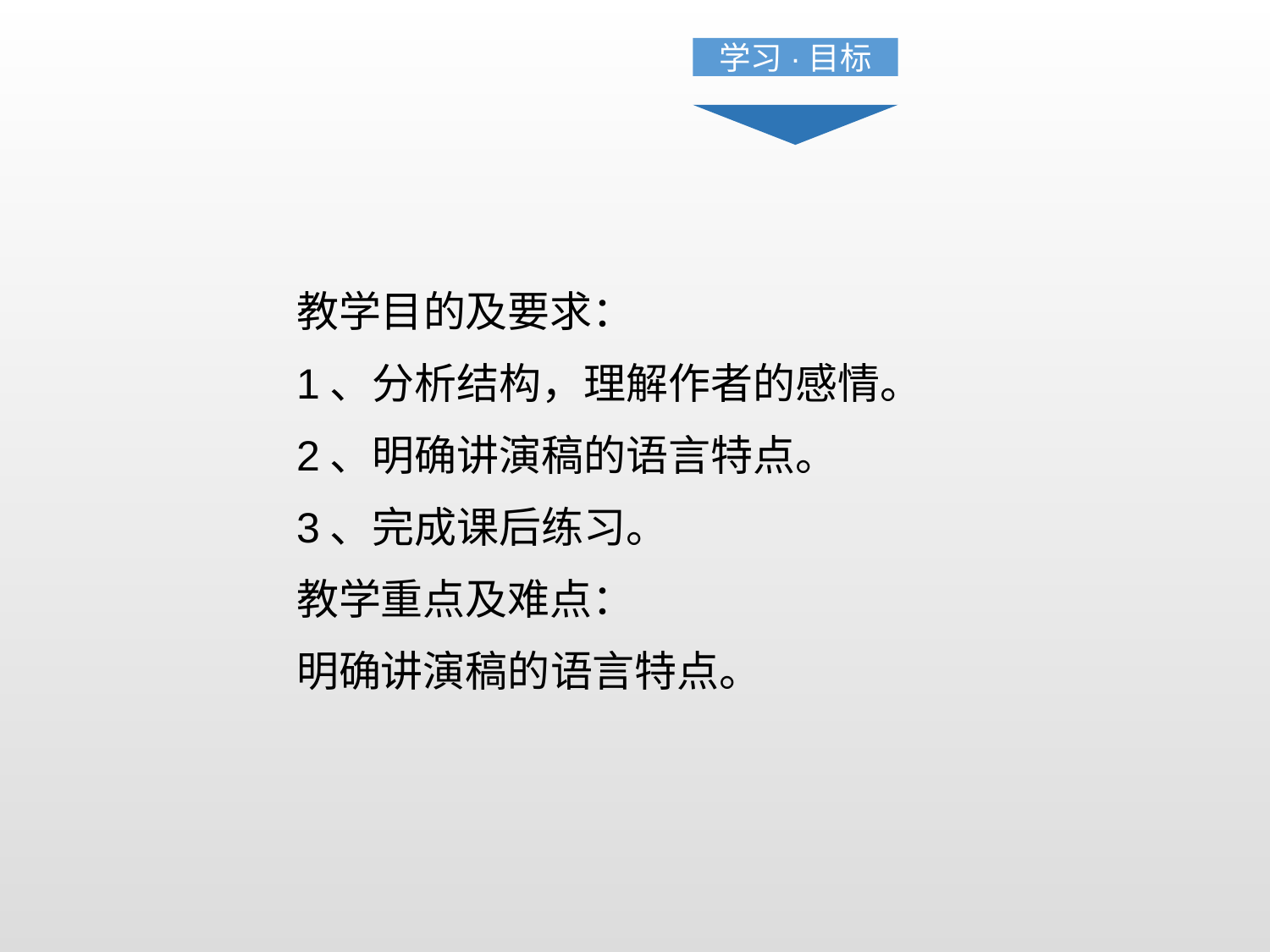

学习·目标

教学目的及要求：
1、分析结构，理解作者的感情。
2、明确讲演稿的语言特点。
3、完成课后练习。
教学重点及难点：
明确讲演稿的语言特点。